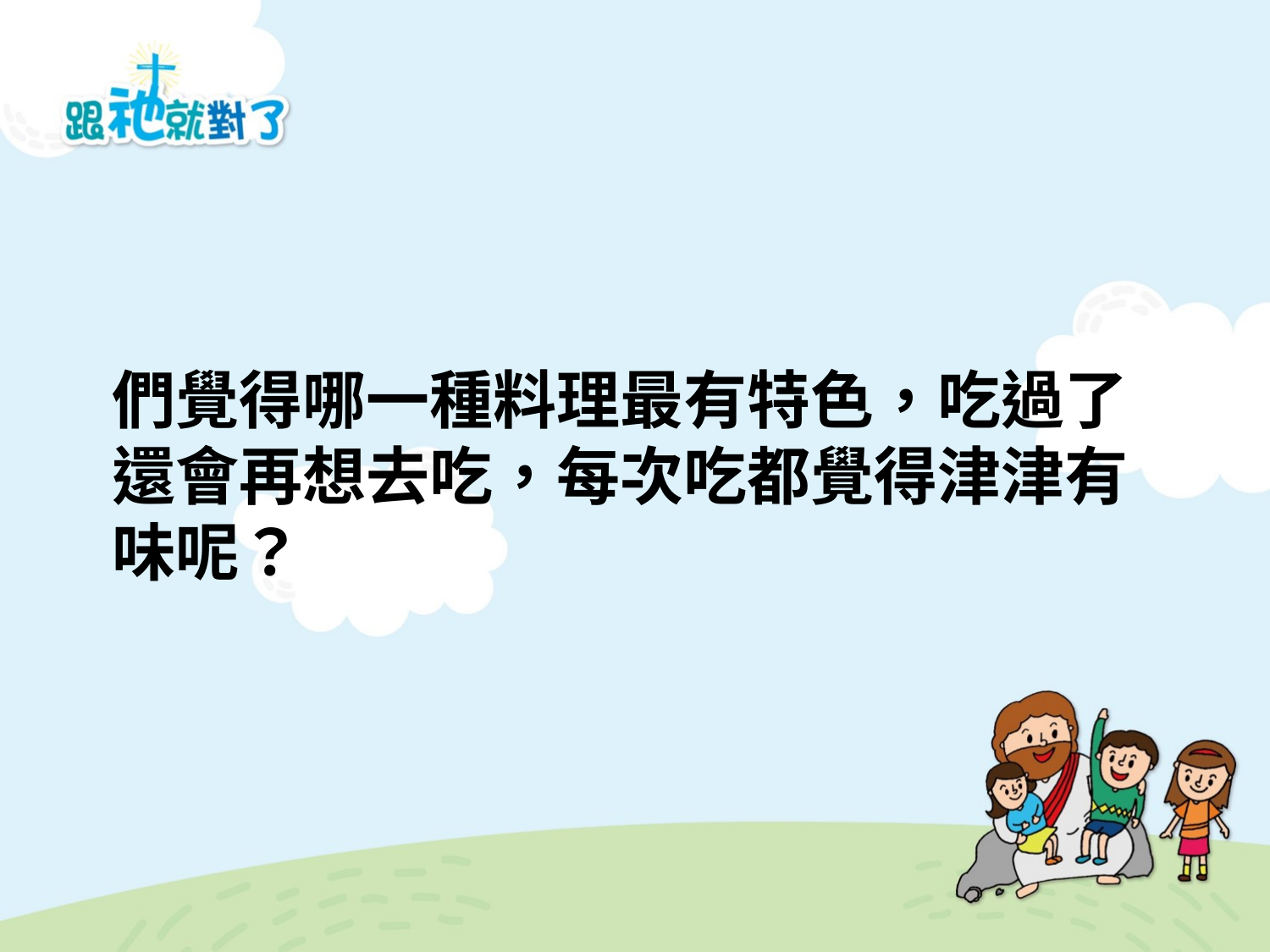

們覺得哪一種料理最有特色，吃過了還會再想去吃，每次吃都覺得津津有味呢？